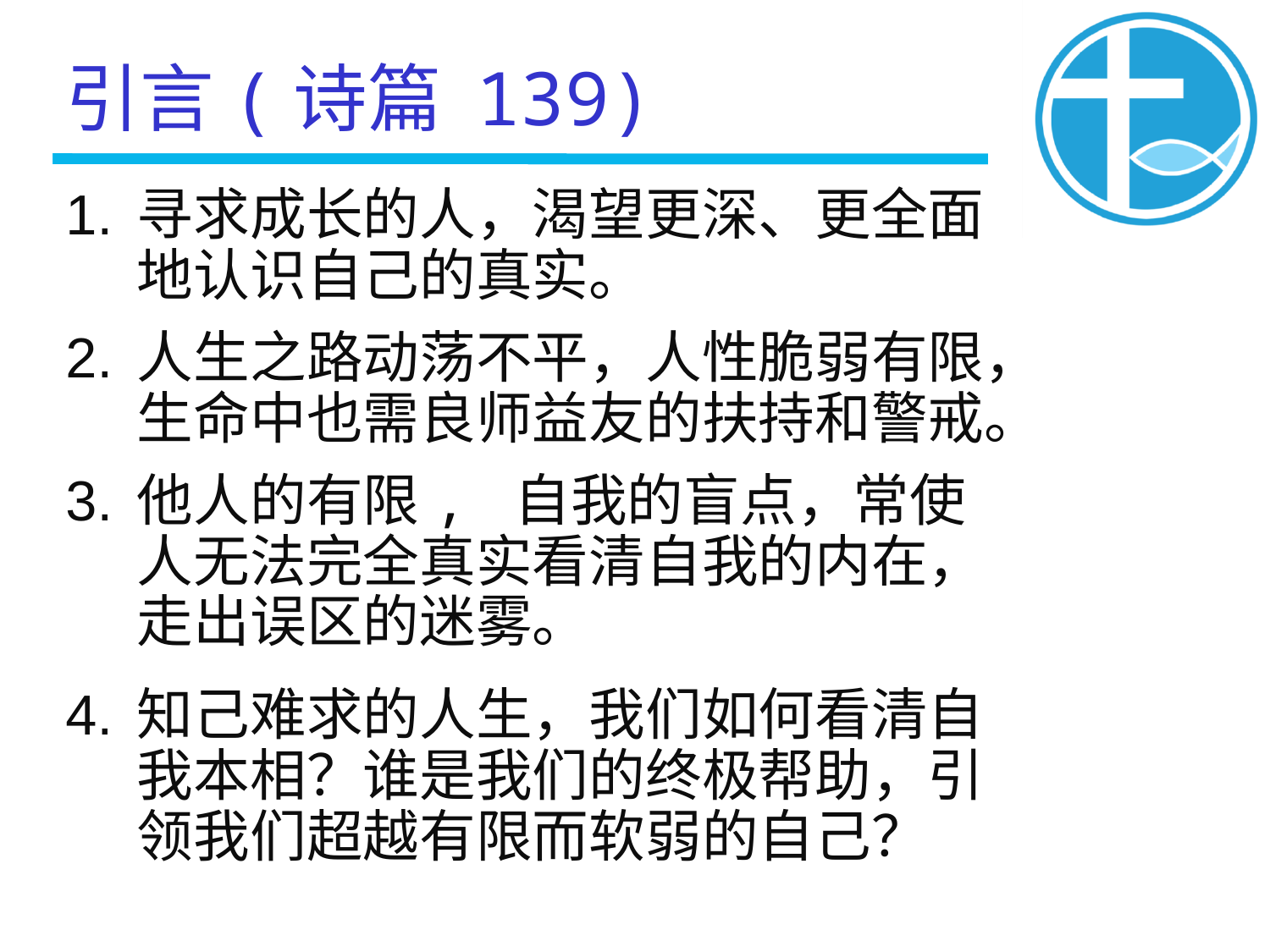

引言(诗篇 139)

寻求成长的人，渴望更深、更全面地认识自己的真实。
人生之路动荡不平，人性脆弱有限，生命中也需良师益友的扶持和警戒。
他人的有限, 自我的盲点，常使人无法完全真实看清自我的内在，走出误区的迷雾。
知己难求的人生，我们如何看清自我本相？谁是我们的终极帮助，引领我们超越有限而软弱的自己？